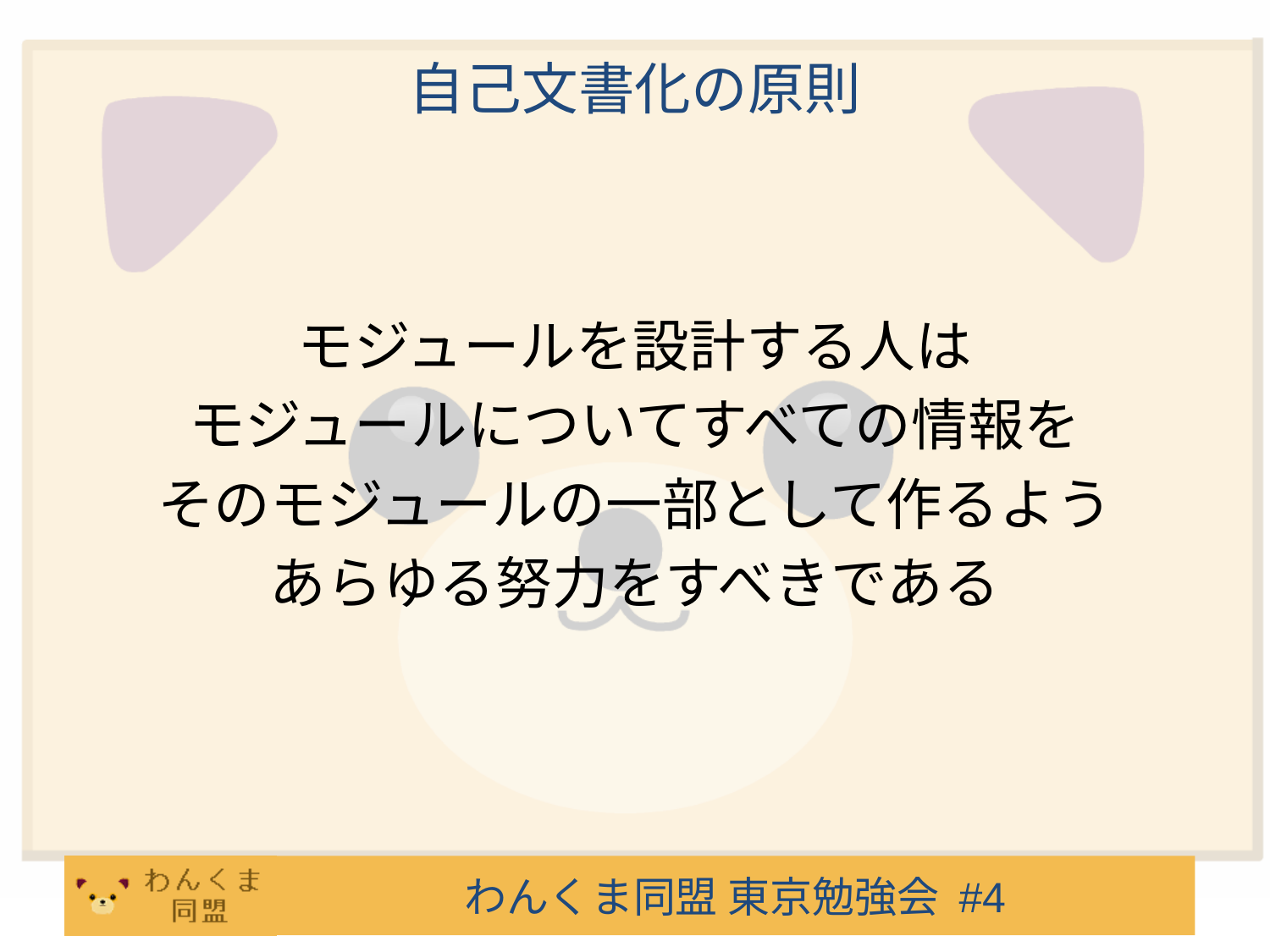

# 自己文書化の原則

モジュールを設計する人は
モジュールについてすべての情報を
そのモジュールの一部として作るよう
あらゆる努力をすべきである